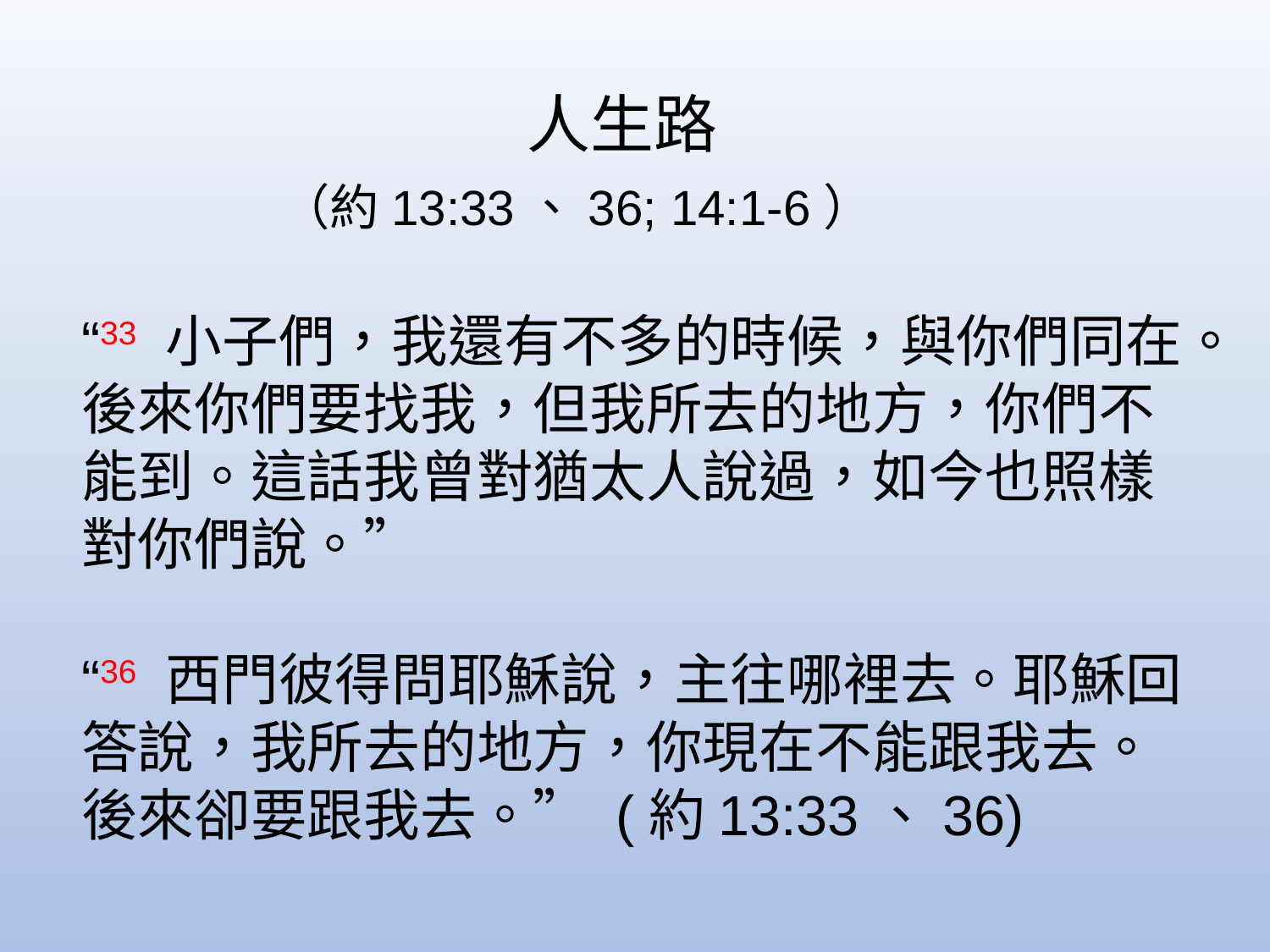

人生路
             （約13:33、36; 14:1-6）

“33 小子們，我還有不多的時候，與你們同在。後來你們要找我，但我所去的地方，你們不能到。這話我曾對猶太人說過，如今也照樣對你們說。”

“36 西門彼得問耶穌說，主往哪裡去。耶穌回答說，我所去的地方，你現在不能跟我去。後來卻要跟我去。” (約13:33、36)